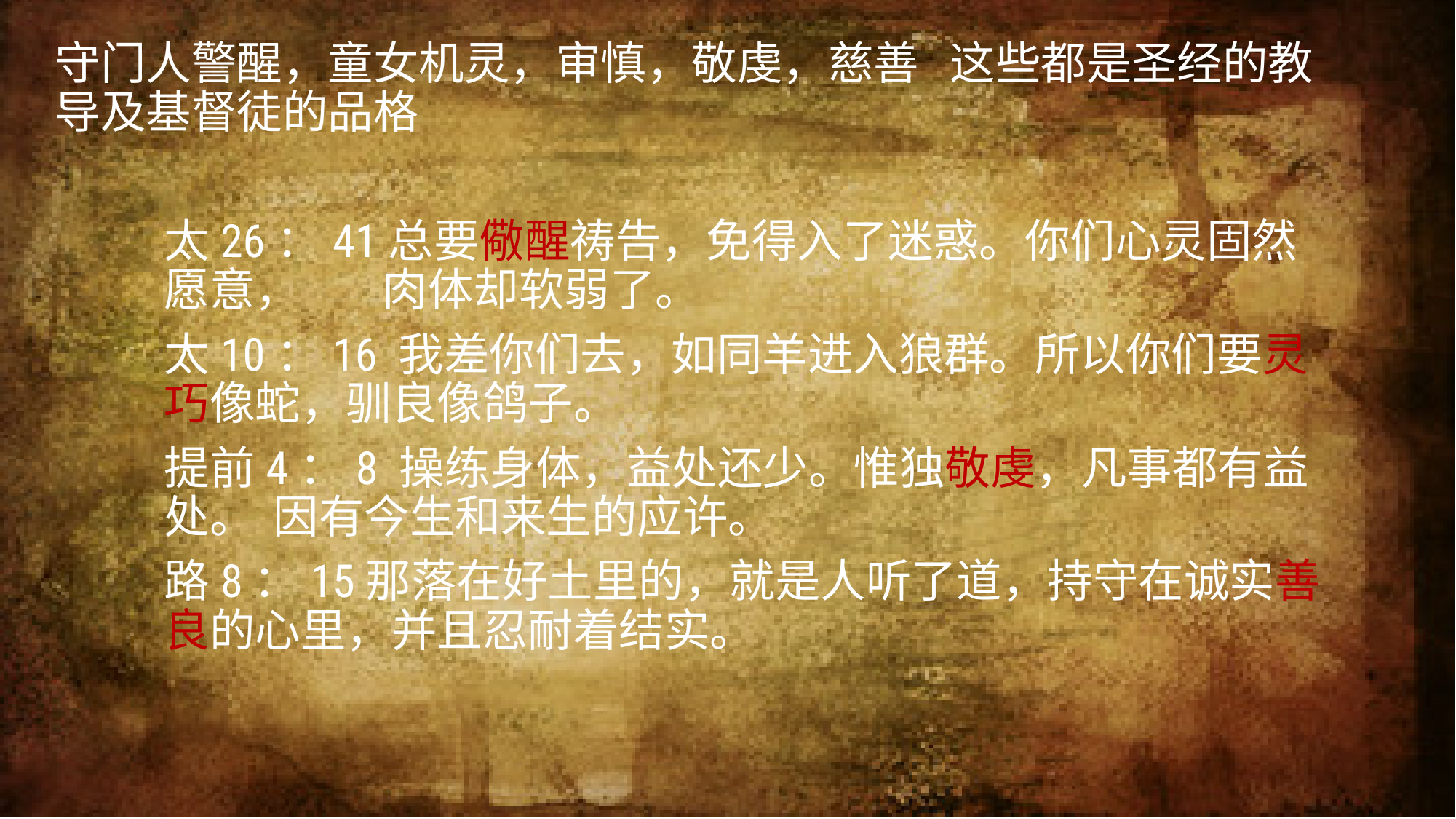

守门人警醒，童女机灵，审慎，敬虔，慈善   这些都是圣经的教导及基督徒的品格

	太26：41总要儆醒祷告，免得入了迷惑。你们心灵固然	愿意，	肉体却软弱了。
	太10：16 我差你们去，如同羊进入狼群。所以你们要灵	巧像蛇，驯良像鸽子。
	提前4：8 操练身体，益处还少。惟独敬虔，凡事都有益	处。	因有今生和来生的应许。
	路8：15那落在好土里的，就是人听了道，持守在诚实善	良的心里，并且忍耐着结实。